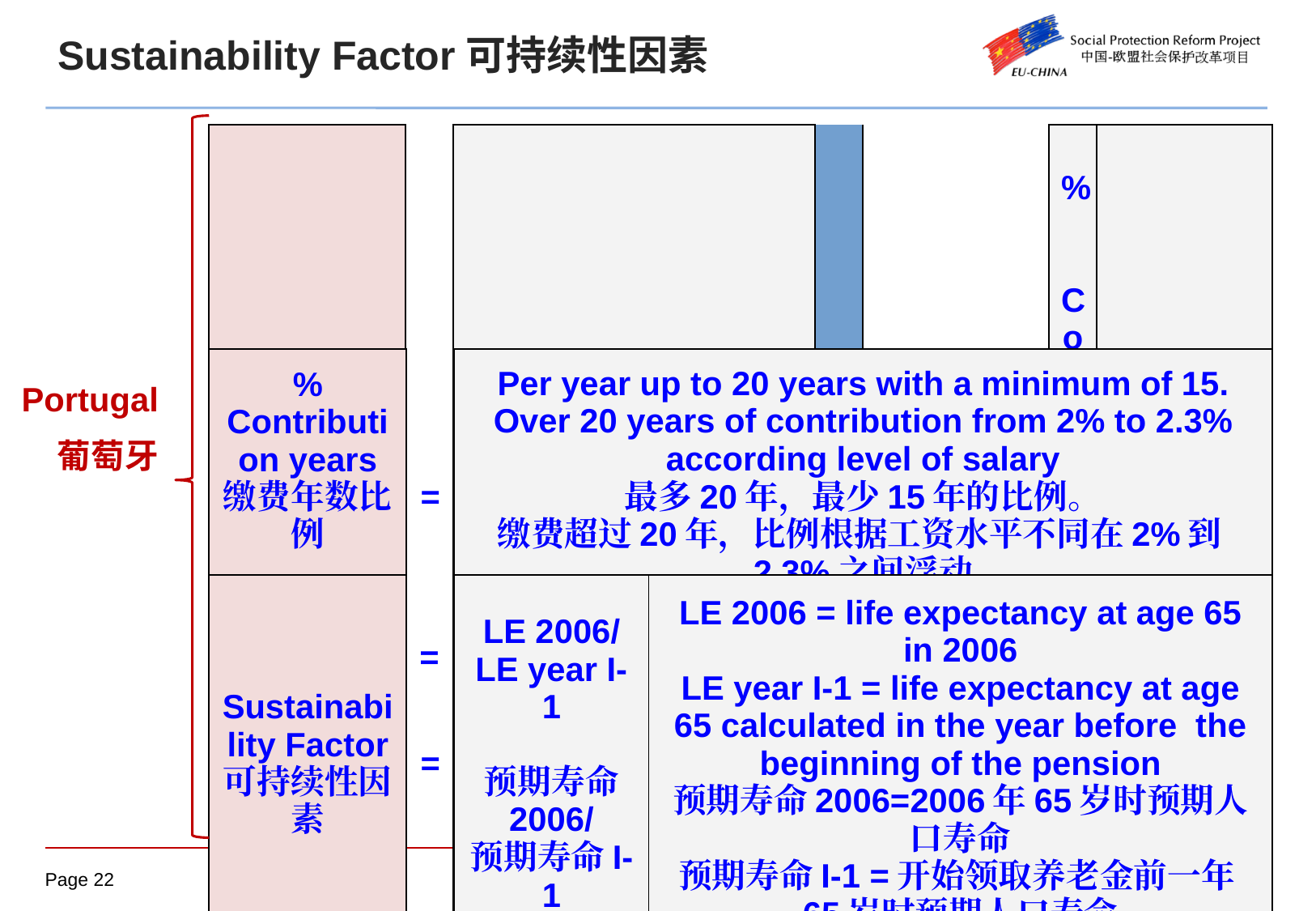

Sustainability Factor可持续性因素

| Pension Amount 养老金金额 | = | Annual earnings with more than 120 years, updated with CPI (40 best years) 根据物价指数调整后的120年年收入（最佳40年） |  | X | % Contribution years 缴费年数比例 | X | Sustainability Factor 可持续性因素 |
| --- | --- | --- | --- | --- | --- | --- | --- |
| % Contribution years 缴费年数比例 | = | Per year up to 20 years with a minimum of 15. Over 20 years of contribution from 2% to 2.3% according level of salary 最多20年，最少15年的比例。 缴费超过20年，比例根据工资水平不同在2%到2.3%之间浮动 |  |  |  |  |  |
| --- | --- | --- | --- | --- | --- | --- | --- |
Portugal
葡萄牙
| Sustainability Factor 可持续性因素 | = | LE 2006/ LE year I-1 预期寿命 2006/ 预期寿命I-1 | LE 2006 = life expectancy at age 65 in 2006 LE year I-1 = life expectancy at age 65 calculated in the year before the beginning of the pension 预期寿命2006=2006年65岁时预期人口寿命 预期寿命I-1 =开始领取养老金前一年65岁时预期人口寿命 |
| --- | --- | --- | --- |